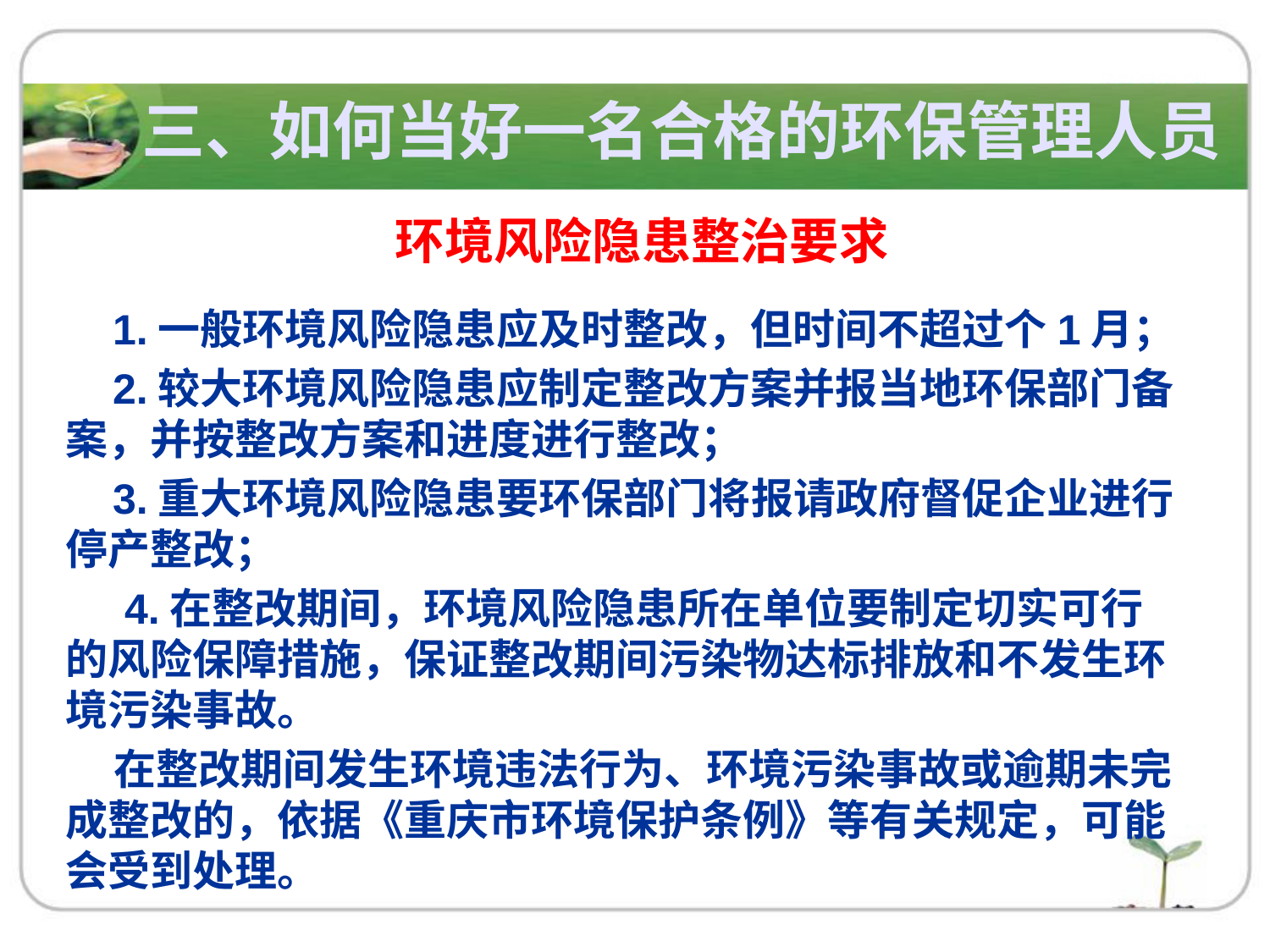

三、如何当好一名合格的环保管理人员
环境风险隐患整治要求
    1.一般环境风险隐患应及时整改，但时间不超过个1月；
    2.较大环境风险隐患应制定整改方案并报当地环保部门备案，并按整改方案和进度进行整改；
    3.重大环境风险隐患要环保部门将报请政府督促企业进行停产整改；
     4.在整改期间，环境风险隐患所在单位要制定切实可行的风险保障措施，保证整改期间污染物达标排放和不发生环境污染事故。
    在整改期间发生环境违法行为、环境污染事故或逾期未完成整改的，依据《重庆市环境保护条例》等有关规定，可能会受到处理。